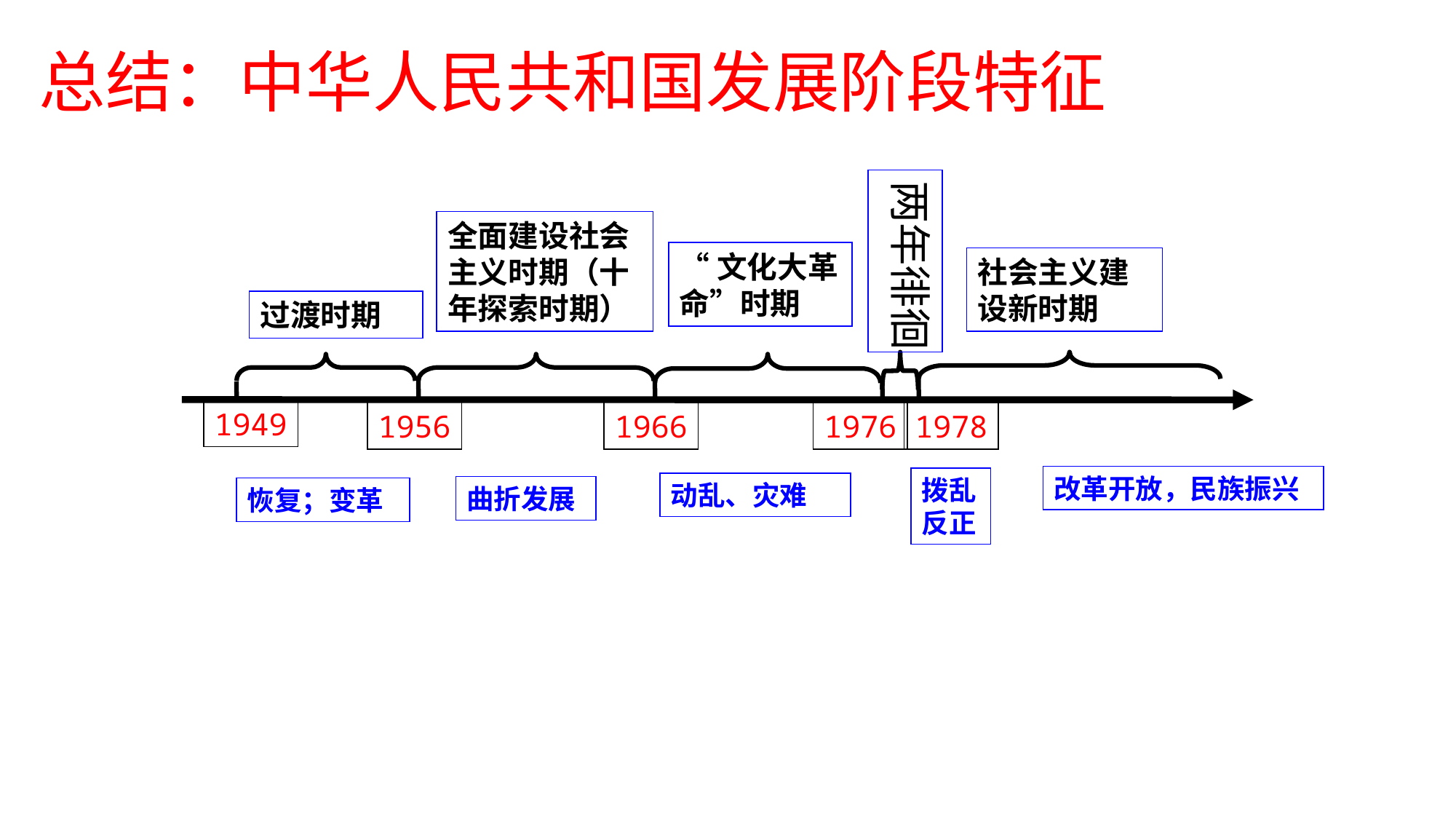

总结：中华人民共和国发展阶段特征
两年徘徊
全面建设社会主义时期（十年探索时期）

“文化大革命”时期
社会主义建设新时期

过渡时期

1949
1956
1966
1976
1978
改革开放，民族振兴
拨乱反正
动乱、灾难
曲折发展
恢复；变革